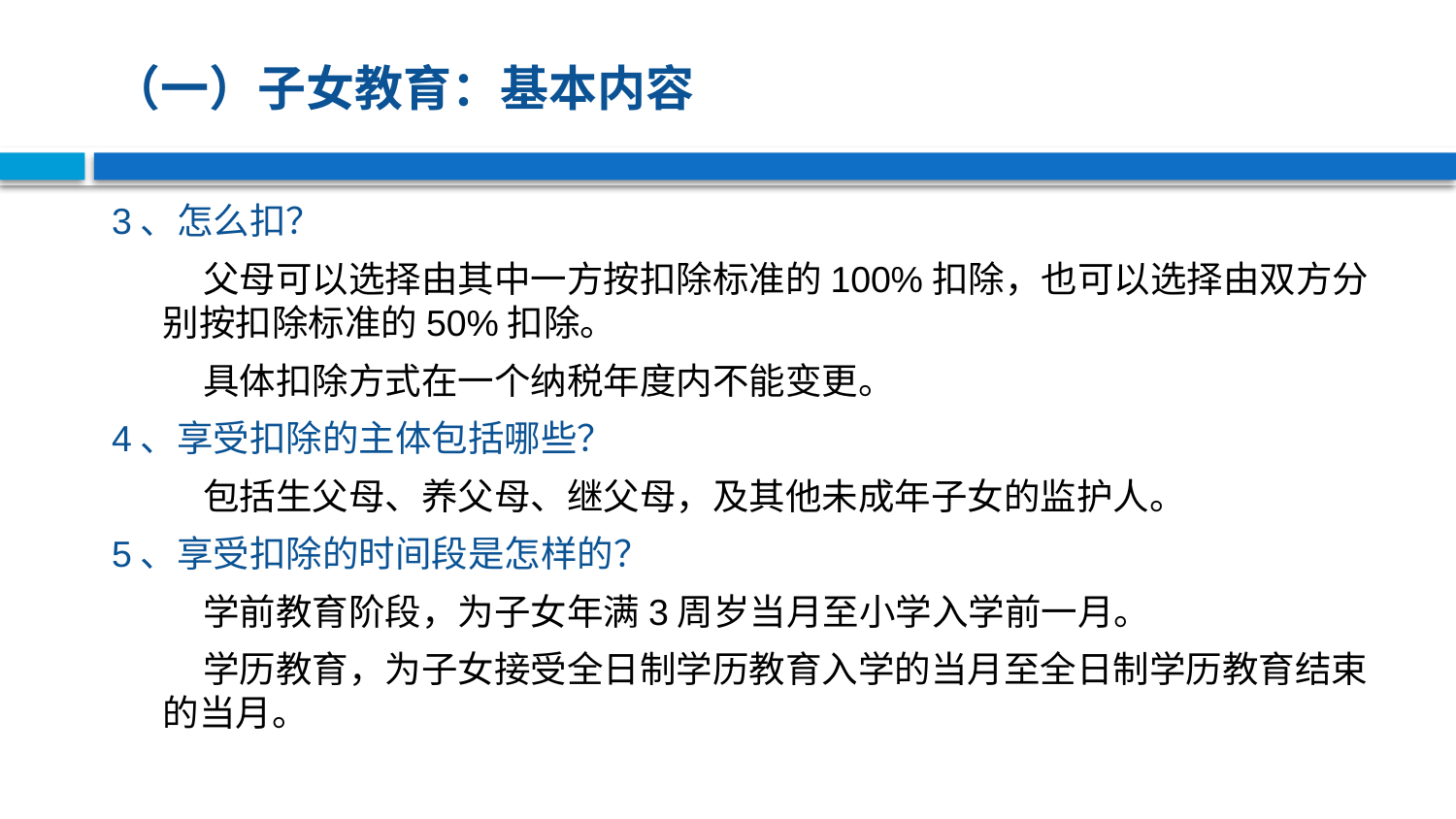

# （一）子女教育：基本内容
3、怎么扣？
          父母可以选择由其中一方按扣除标准的100%扣除，也可以选择由双方分别按扣除标准的50%扣除。
          具体扣除方式在一个纳税年度内不能变更。
4、享受扣除的主体包括哪些？
          包括生父母、养父母、继父母，及其他未成年子女的监护人。
5、享受扣除的时间段是怎样的？
          学前教育阶段，为子女年满3周岁当月至小学入学前一月。
          学历教育，为子女接受全日制学历教育入学的当月至全日制学历教育结束的当月。